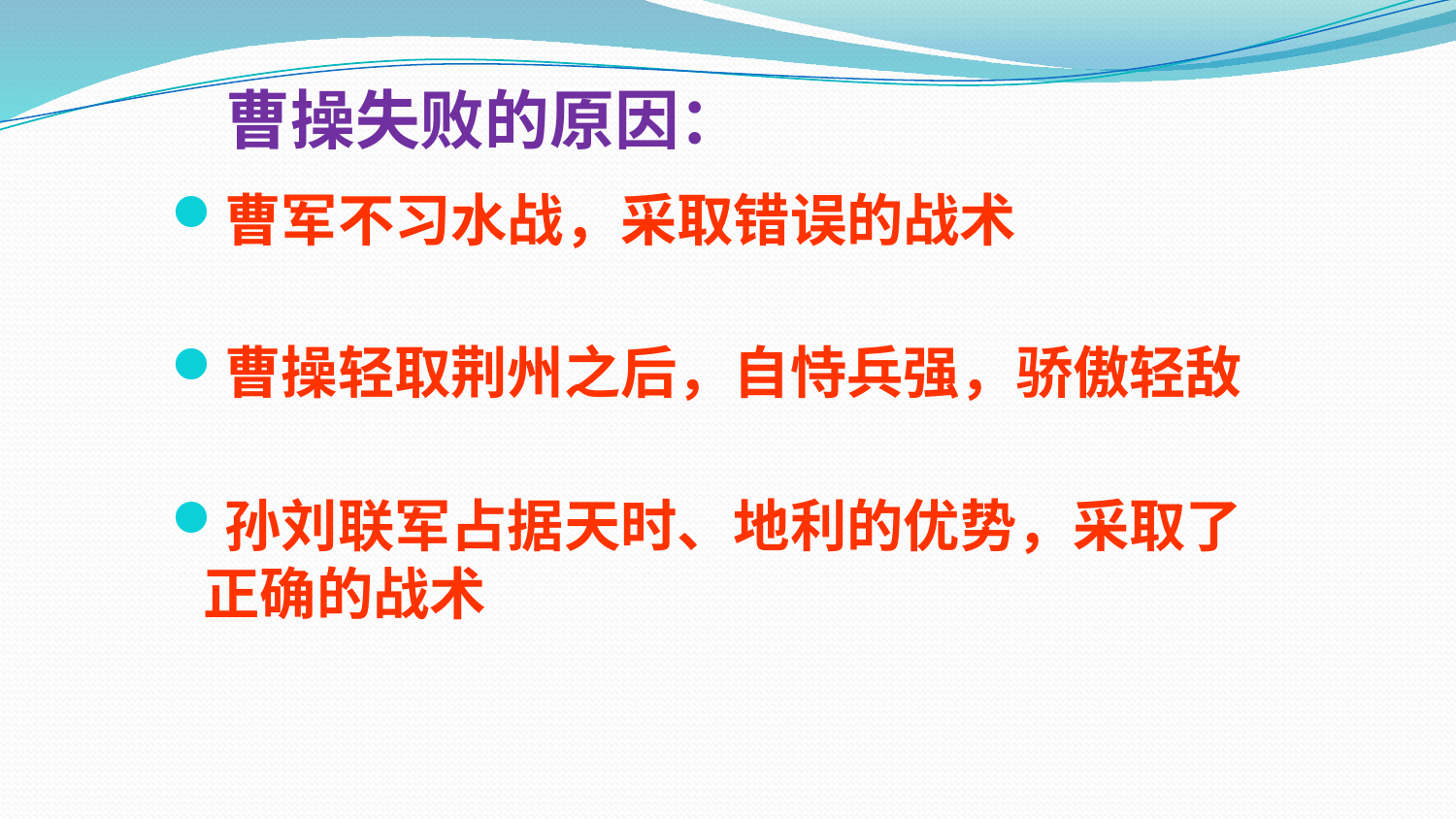

曹操失败的原因：
曹军不习水战，采取错误的战术

曹操轻取荆州之后，自恃兵强，骄傲轻敌

孙刘联军占据天时、地利的优势，采取了正确的战术